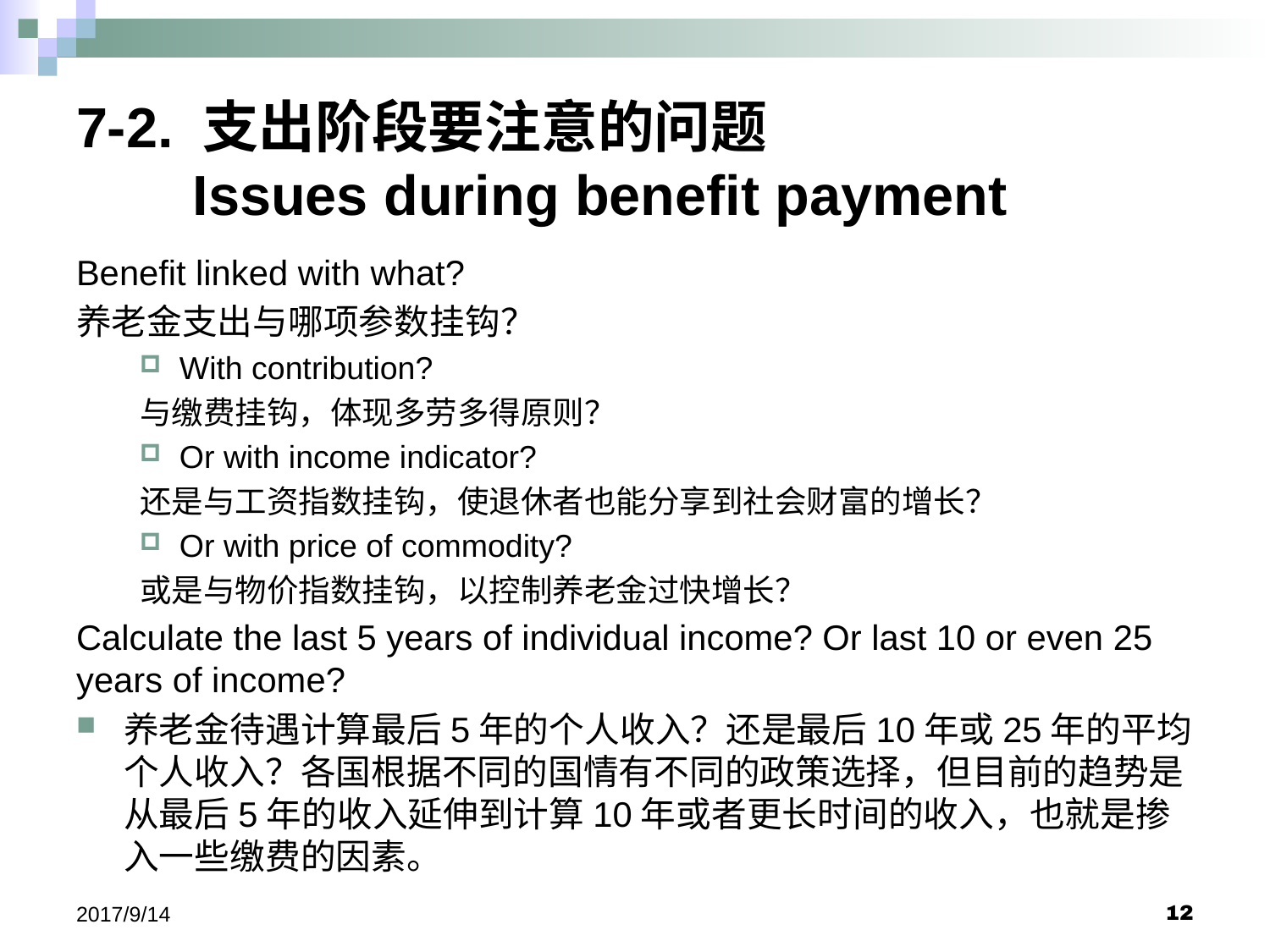

# 7-2. 支出阶段要注意的问题 Issues during benefit payment
Benefit linked with what?
养老金支出与哪项参数挂钩？
With contribution?
与缴费挂钩，体现多劳多得原则？
Or with income indicator?
还是与工资指数挂钩，使退休者也能分享到社会财富的增长？
Or with price of commodity?
或是与物价指数挂钩，以控制养老金过快增长？
Calculate the last 5 years of individual income? Or last 10 or even 25 years of income?
养老金待遇计算最后5年的个人收入？还是最后10年或25年的平均个人收入？各国根据不同的国情有不同的政策选择，但目前的趋势是从最后5年的收入延伸到计算10年或者更长时间的收入，也就是掺入一些缴费的因素。

2017/9/14
12